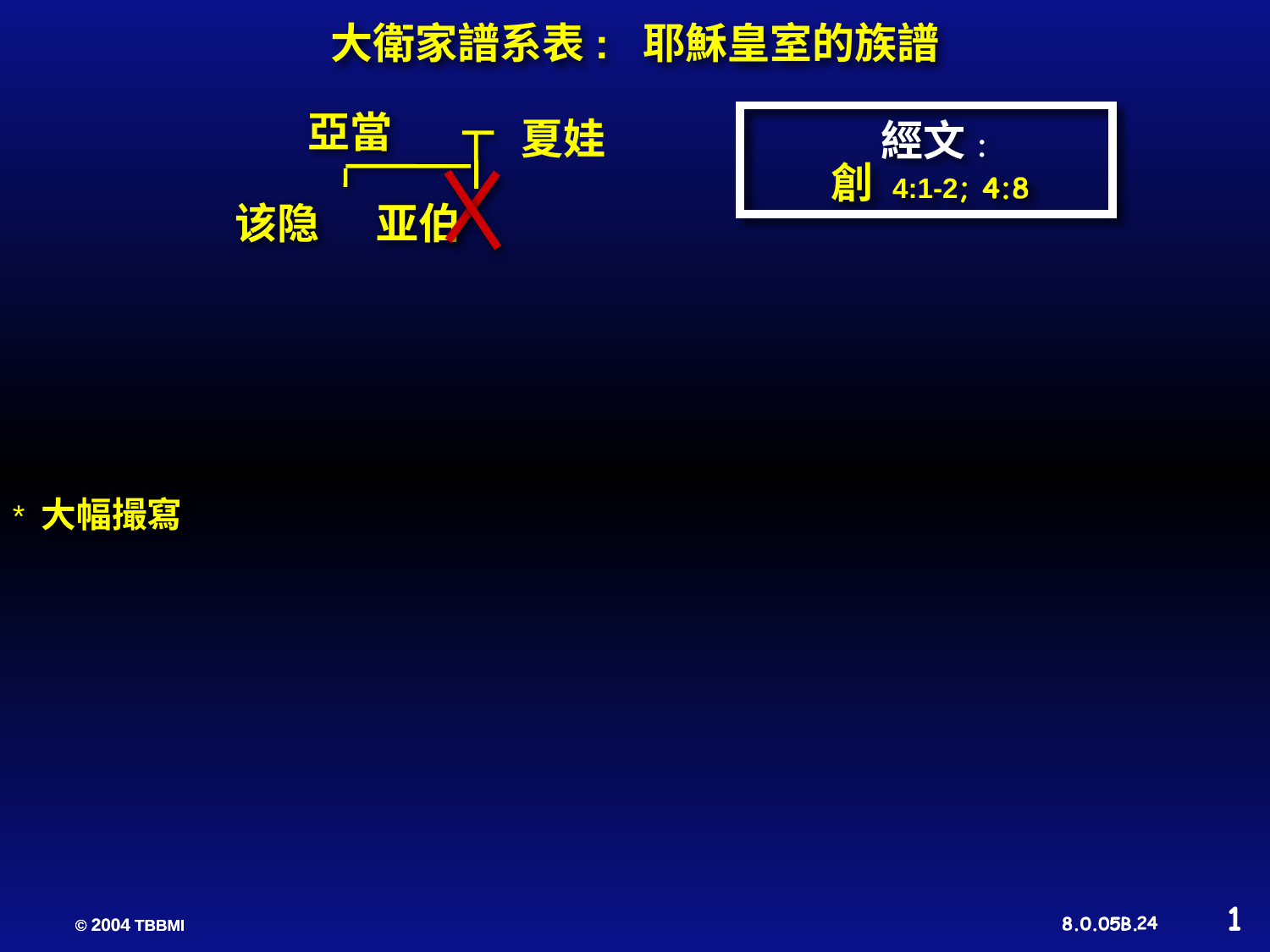

大衛家譜系表:  耶穌皇室的族譜

亞當

夏娃
經文:

創 4:1-2; 4:8

该隐      亚伯
* 大幅撮寫
1

24